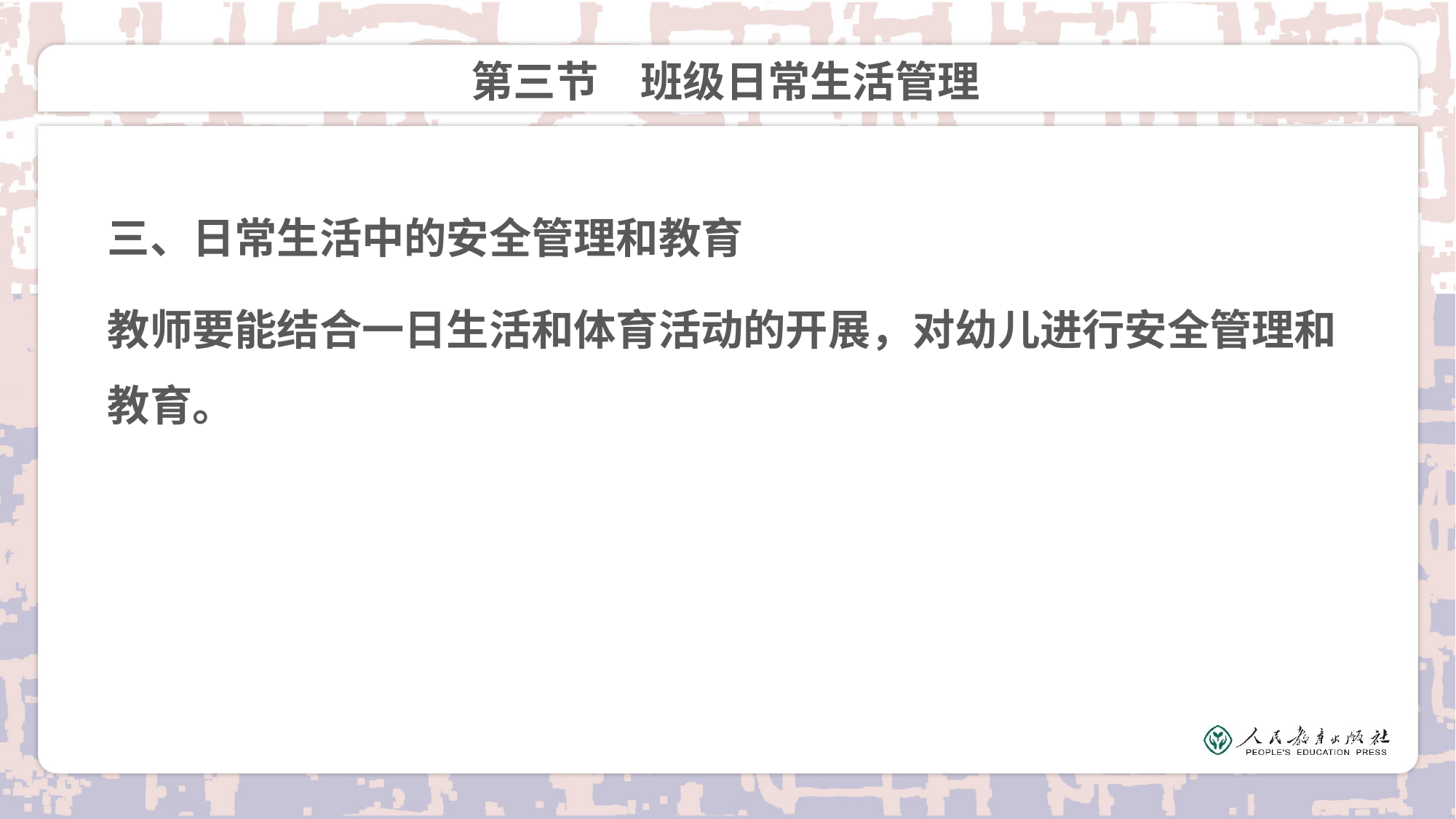

# 第三节　班级日常生活管理
三、日常生活中的安全管理和教育
教师要能结合一日生活和体育活动的开展，对幼儿进行安全管理和教育。